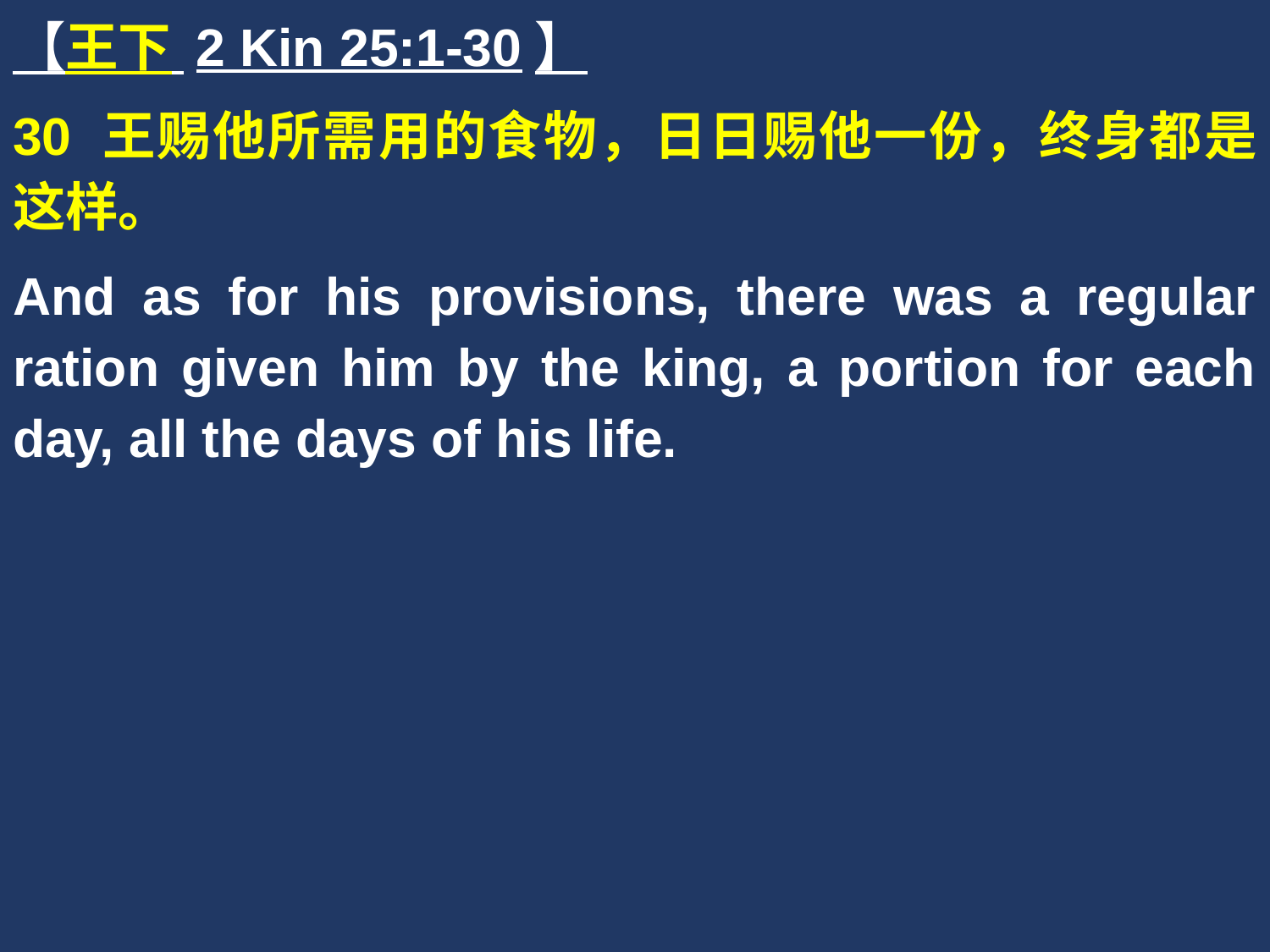

【王下 2 Kin 25:1-30】
30 王赐他所需用的食物，日日赐他一份，终身都是这样。
And as for his provisions, there was a regular ration given him by the king, a portion for each day, all the days of his life.